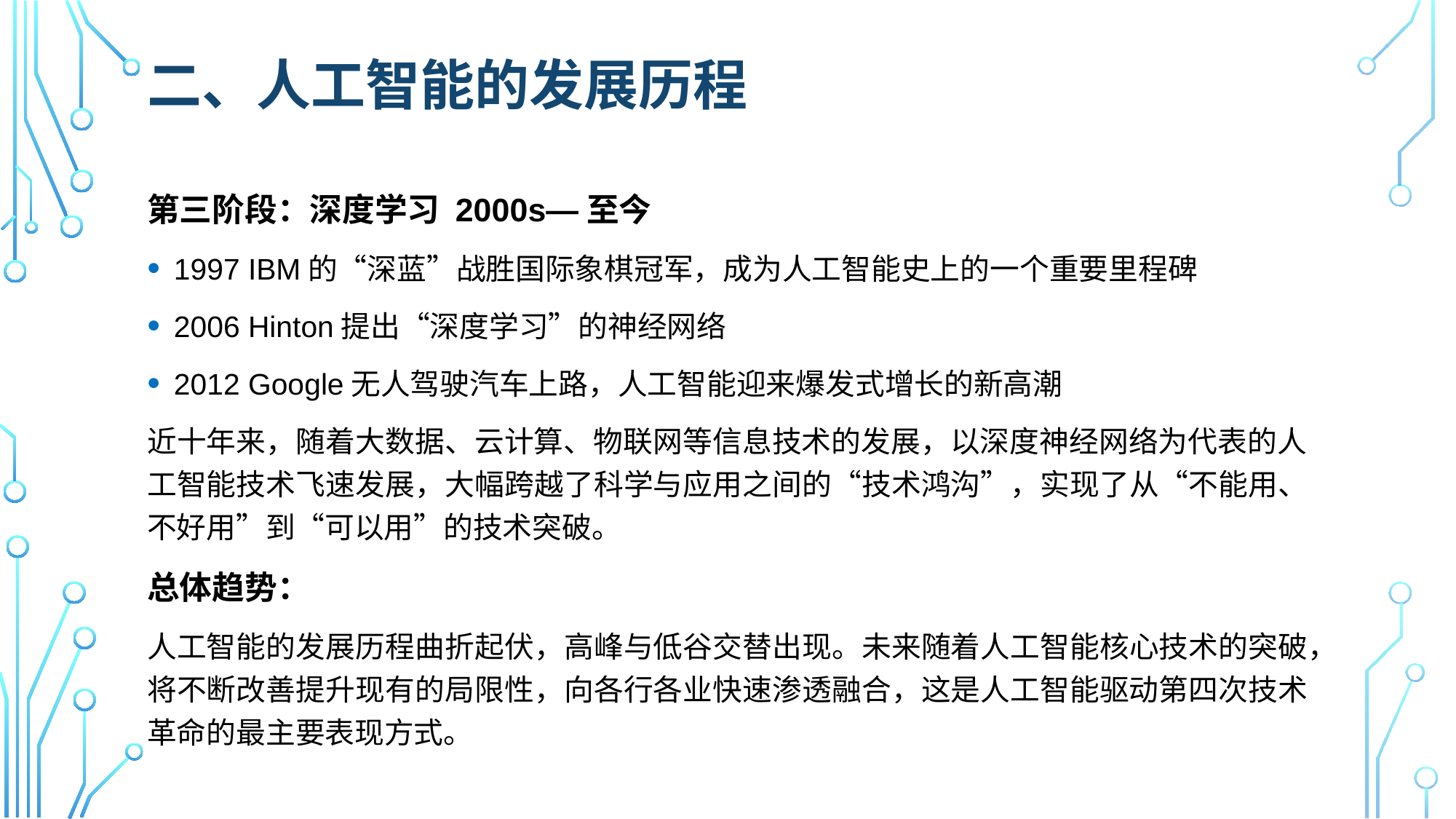

# 二、人工智能的发展历程
第三阶段：深度学习 2000s—至今
1997 IBM的“深蓝”战胜国际象棋冠军，成为人工智能史上的一个重要里程碑
2006 Hinton提出“深度学习”的神经网络
2012 Google无人驾驶汽车上路，人工智能迎来爆发式增长的新高潮
近十年来，随着大数据、云计算、物联网等信息技术的发展，以深度神经网络为代表的人工智能技术飞速发展，大幅跨越了科学与应用之间的“技术鸿沟”，实现了从“不能用、不好用”到“可以用”的技术突破。
总体趋势：
人工智能的发展历程曲折起伏，高峰与低谷交替出现。未来随着人工智能核心技术的突破，将不断改善提升现有的局限性，向各行各业快速渗透融合，这是人工智能驱动第四次技术革命的最主要表现方式。